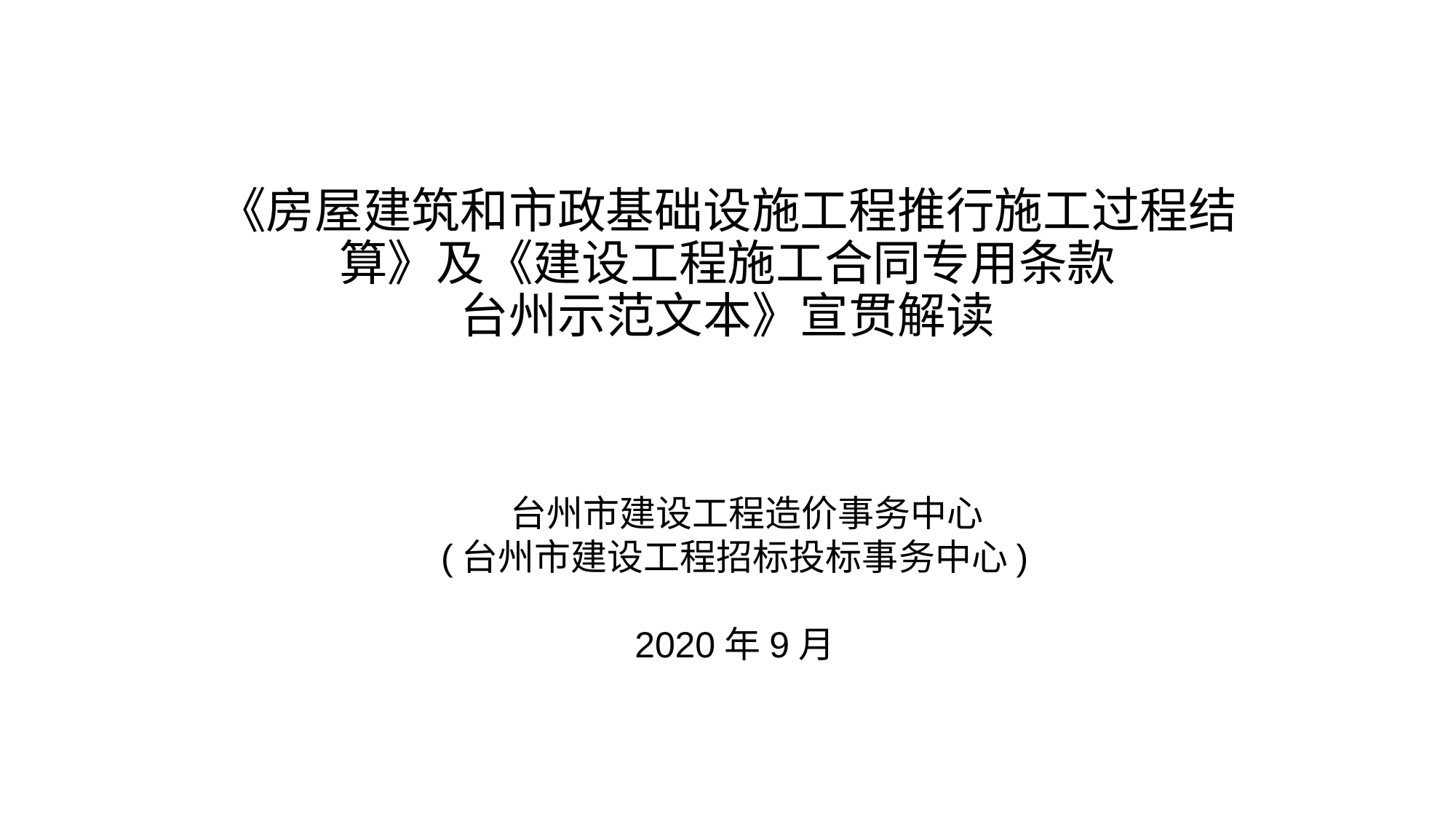

# 《房屋建筑和市政基础设施工程推行施工过程结算》及《建设工程施工合同专用条款 台州示范文本》宣贯解读
  台州市建设工程造价事务中心
(台州市建设工程招标投标事务中心)

2020年9月